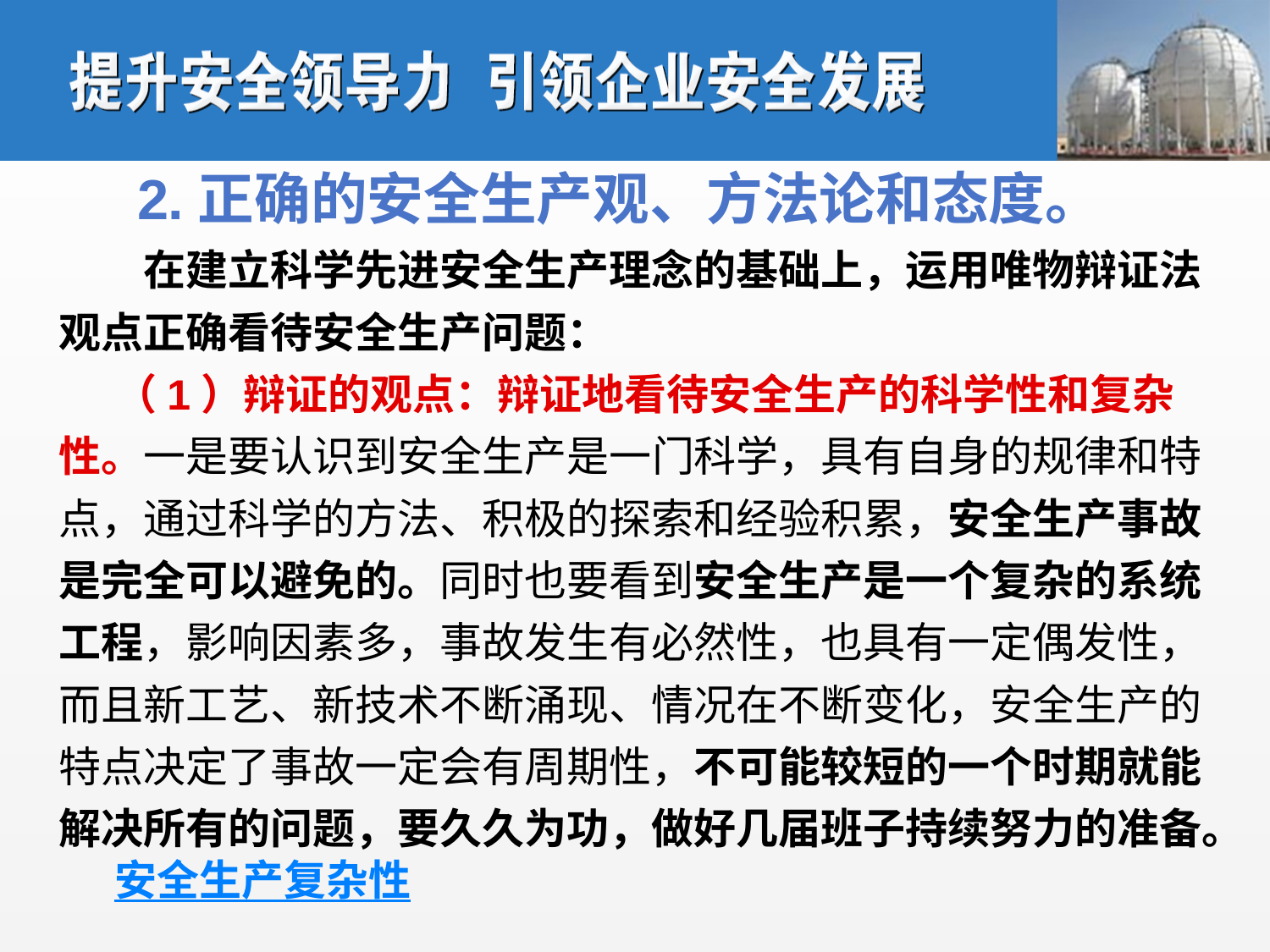

2.正确的安全生产观、方法论和态度。
  在建立科学先进安全生产理念的基础上，运用唯物辩证法观点正确看待安全生产问题：
（1）辩证的观点：辩证地看待安全生产的科学性和复杂性。一是要认识到安全生产是一门科学，具有自身的规律和特点，通过科学的方法、积极的探索和经验积累，安全生产事故是完全可以避免的。同时也要看到安全生产是一个复杂的系统工程，影响因素多，事故发生有必然性，也具有一定偶发性，而且新工艺、新技术不断涌现、情况在不断变化，安全生产的特点决定了事故一定会有周期性，不可能较短的一个时期就能解决所有的问题，要久久为功，做好几届班子持续努力的准备。
安全生产复杂性